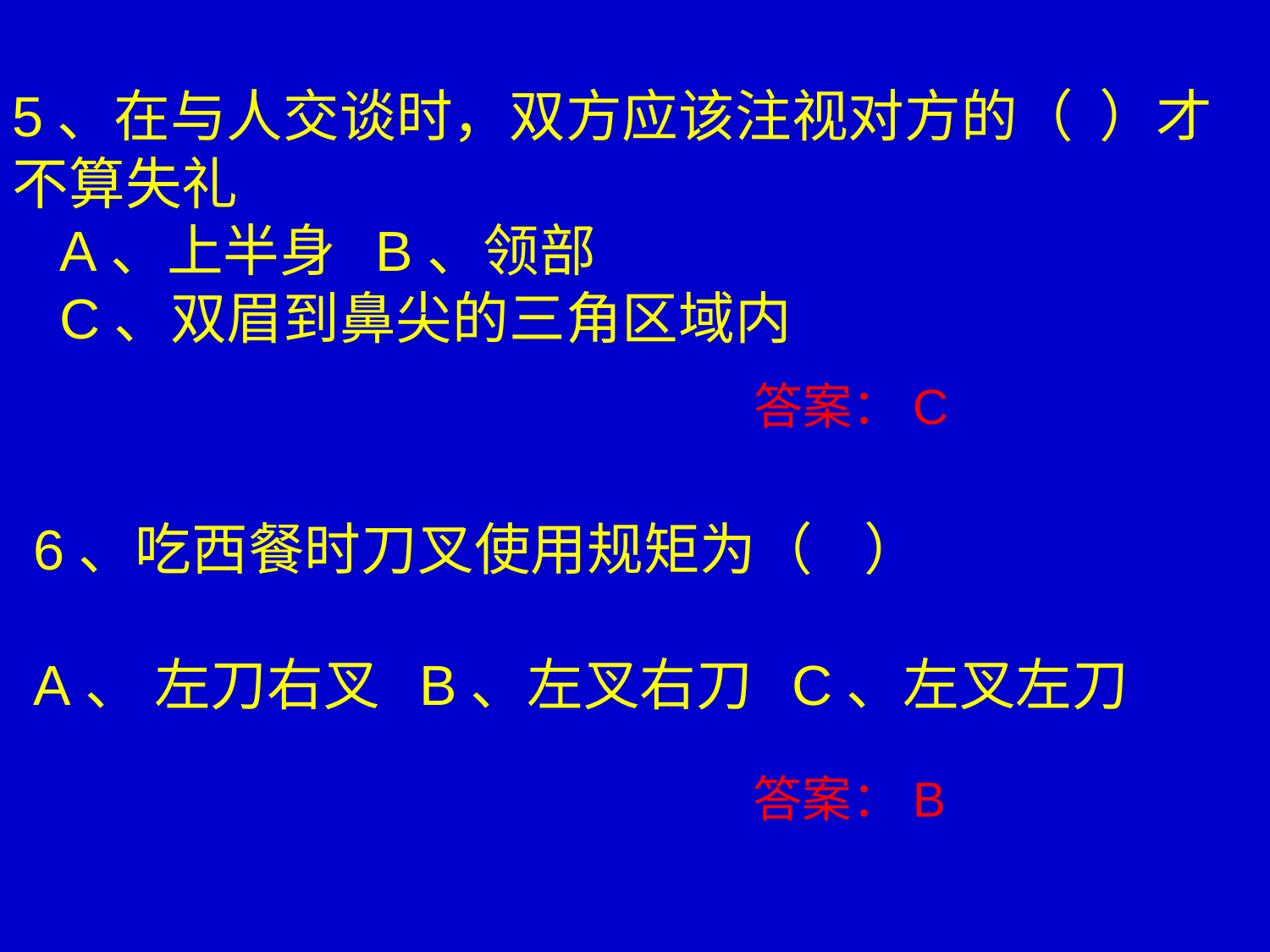

5、在与人交谈时，双方应该注视对方的（  ）才不算失礼
   A、上半身  B、领部
   C、双眉到鼻尖的三角区域内
答案：C
6、吃西餐时刀叉使用规矩为（    ）

A、 左刀右叉  B、左叉右刀  C、左叉左刀
答案：B